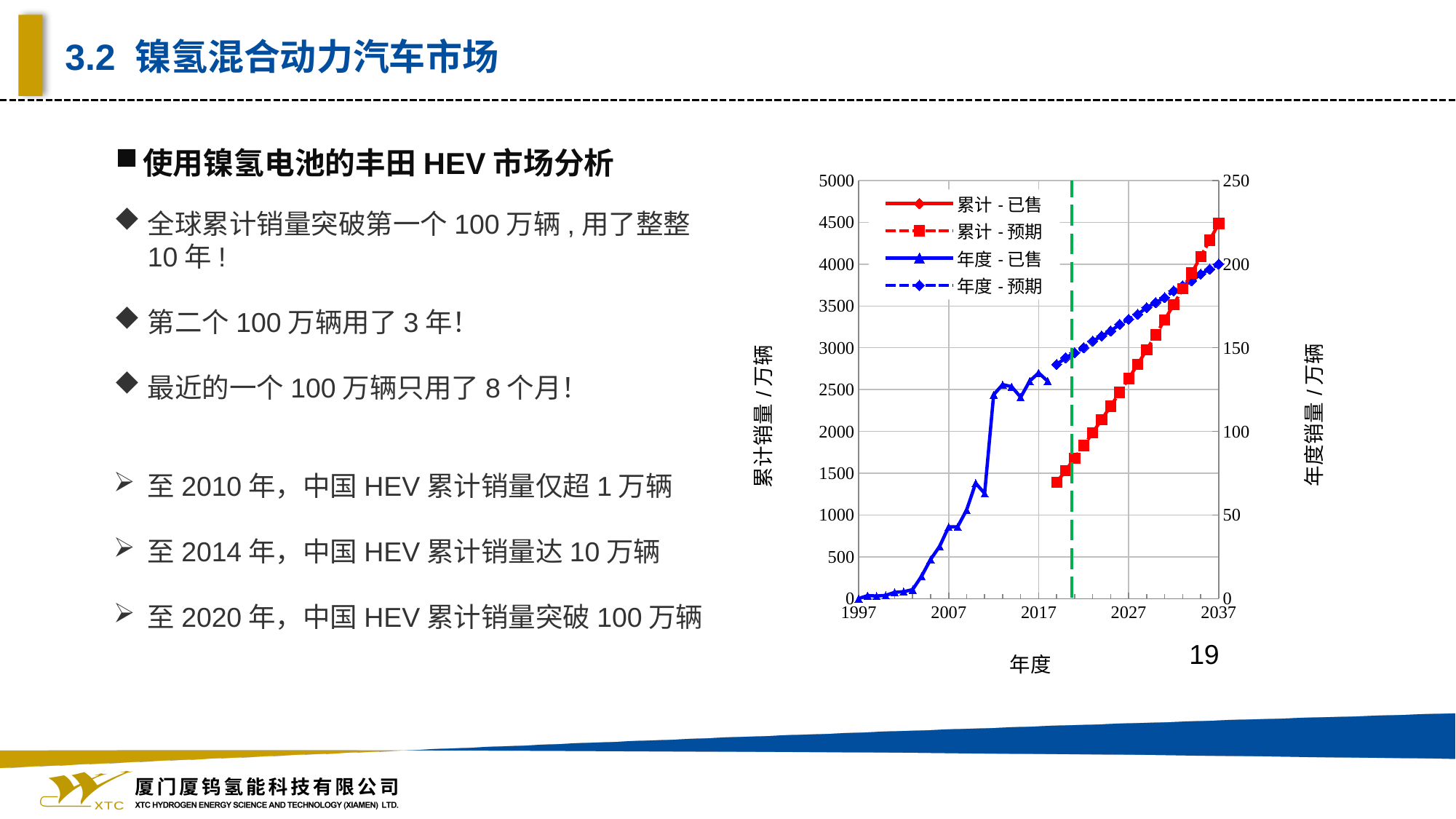

3.2 镍氢混合动力汽车市场
使用镍氢电池的丰田HEV市场分析

### Chart

| Category | 累计-已售 | 累计-预期 | 年度-已售 | 年度-预期 |
|---|---|---|---|---|
19
全球累计销量突破第一个100万辆,用了整整10年!

第二个100万辆用了3年！

最近的一个100万辆只用了8个月！

至2010年，中国HEV累计销量仅超1万辆

至2014年，中国HEV累计销量达10万辆

至2020年，中国HEV累计销量突破100万辆